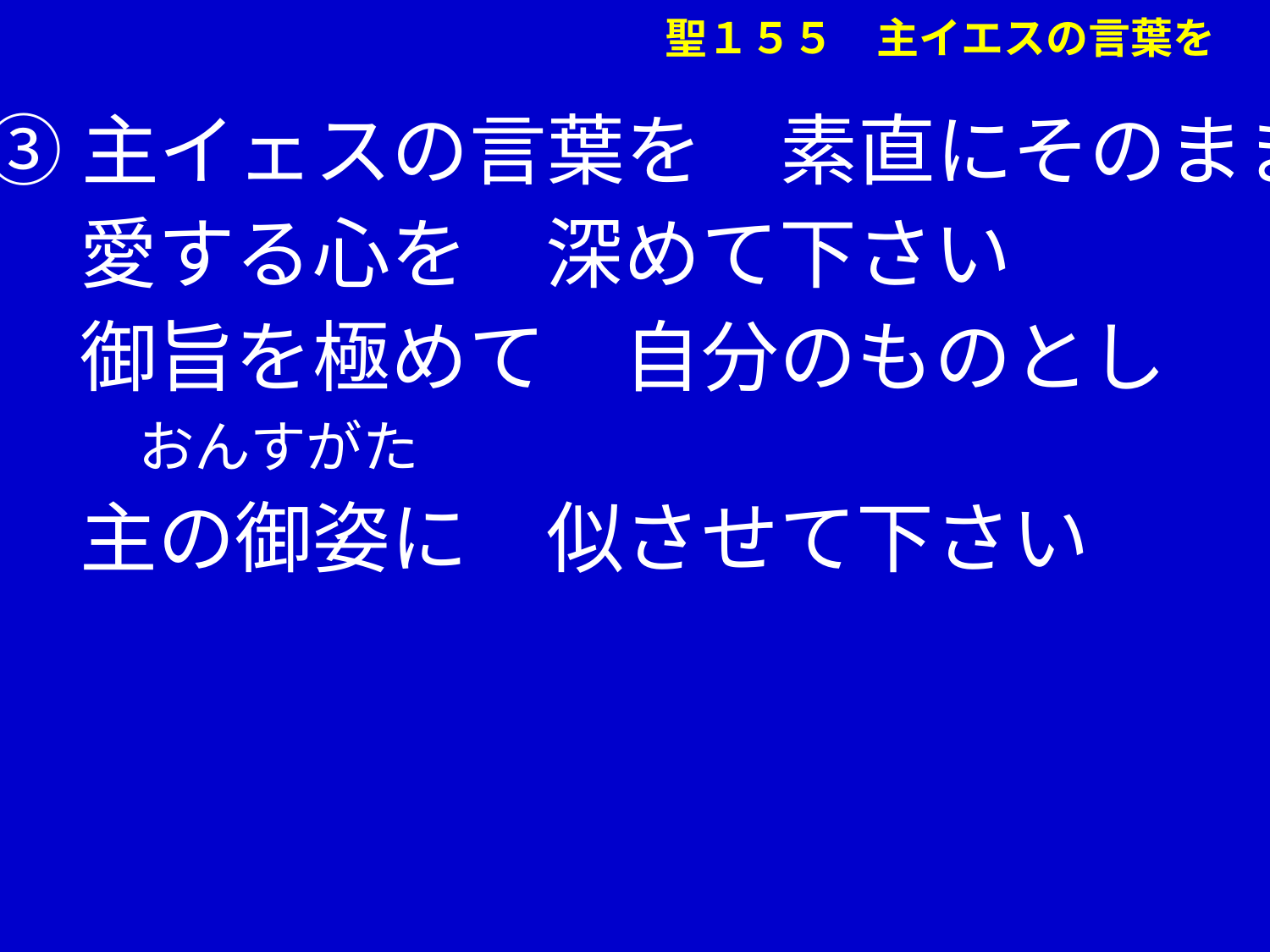

③主イェスの言葉を　素直にそのまま
　 愛する心を　深めて下さい
　 御旨を極めて　自分のものとし
           おんすがた
　 主の御姿に　似させて下さい

聖１５５　主イエスの言葉を